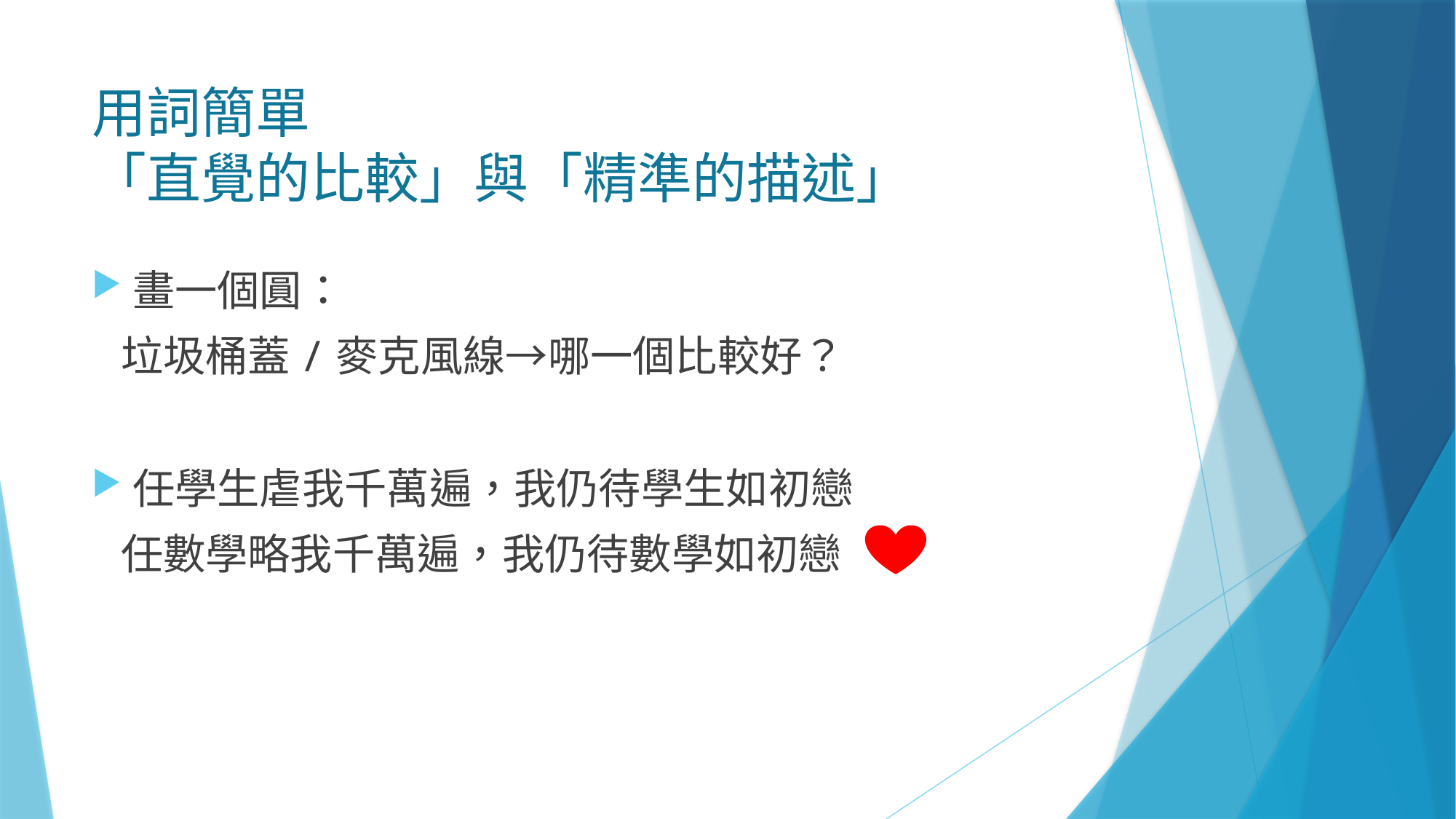

# 用詞簡單 「直覺的比較」與「精準的描述」
畫一個圓：
  垃圾桶蓋/麥克風線→哪一個比較好？

任學生虐我千萬遍，我仍待學生如初戀
  任數學略我千萬遍，我仍待數學如初戀